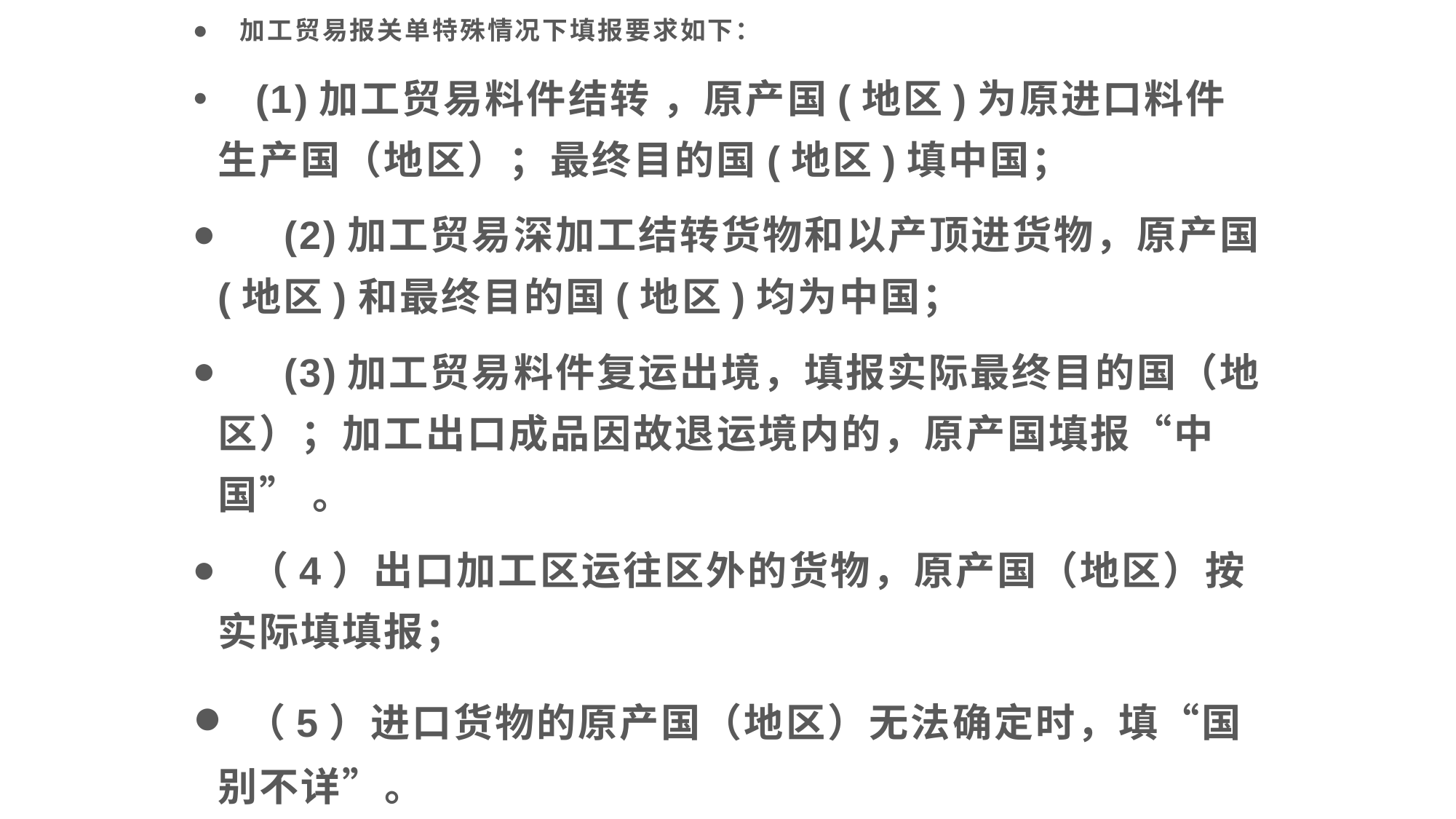

加工贸易报关单特殊情况下填报要求如下：
    (1)加工贸易料件结转 ，原产国(地区)为原进口料件生产国（地区）；最终目的国(地区)填中国；
     (2)加工贸易深加工结转货物和以产顶进货物，原产国(地区)和最终目的国(地区)均为中国；
     (3)加工贸易料件复运出境，填报实际最终目的国（地区）；加工出口成品因故退运境内的，原产国填报“中国” 。
  （4）出口加工区运往区外的货物，原产国（地区）按实际填填报；
 （5）进口货物的原产国（地区）无法确定时，填“国别不详”。